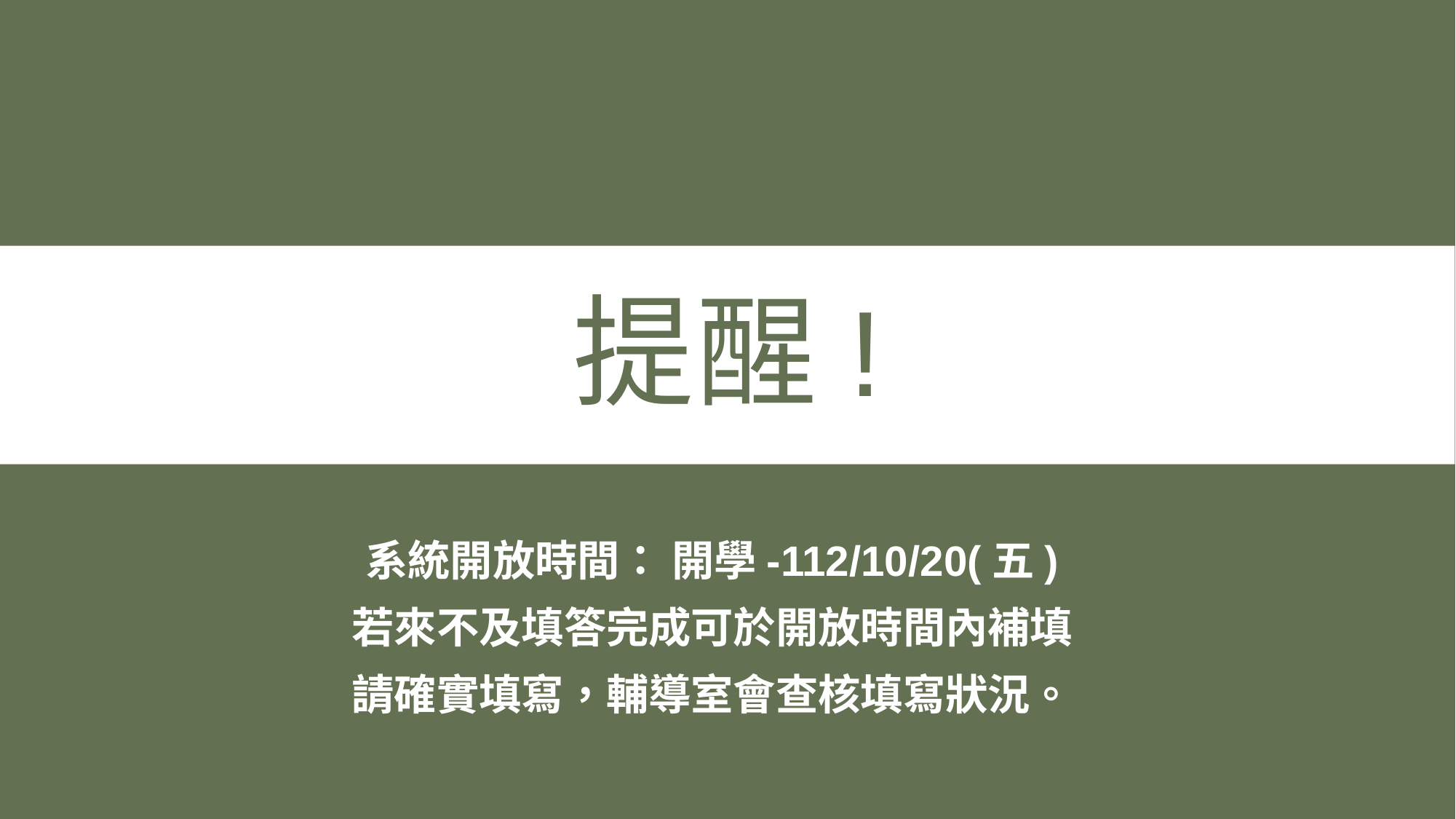

# 提醒!
系統開放時間： 開學-112/10/20(五)
若來不及填答完成可於開放時間內補填
請確實填寫，輔導室會查核填寫狀況。